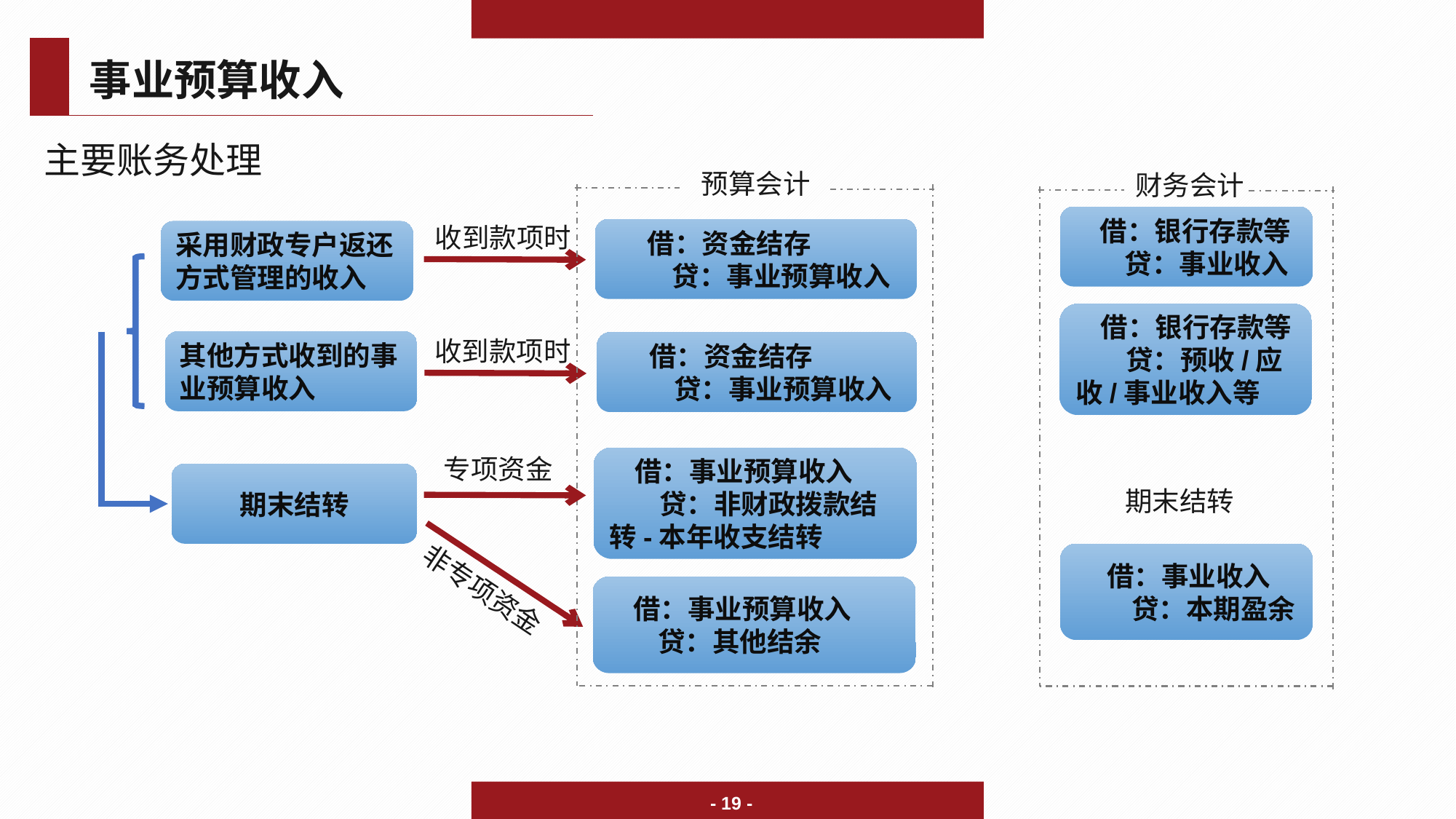

事业预算收入
主要账务处理
预算会计
收到款项时
     借：资金结存
         贷：事业预算收入
采用财政专户返还方式管理的收入

收到款项时
其他方式收到的事业预算收入
     借：资金结存
         贷：事业预算收入
专项资金
   借：事业预算收入
       贷：非财政拨款结转-本年收支结转
期末结转
    借：事业收入
        贷：本期盈余
非专项资金
   借：事业预算收入
       贷：其他结余
财务会计
   借：银行存款等
       贷：事业收入
   借：银行存款等
       贷：预收/应收/事业收入等
期末结转

- 19 -